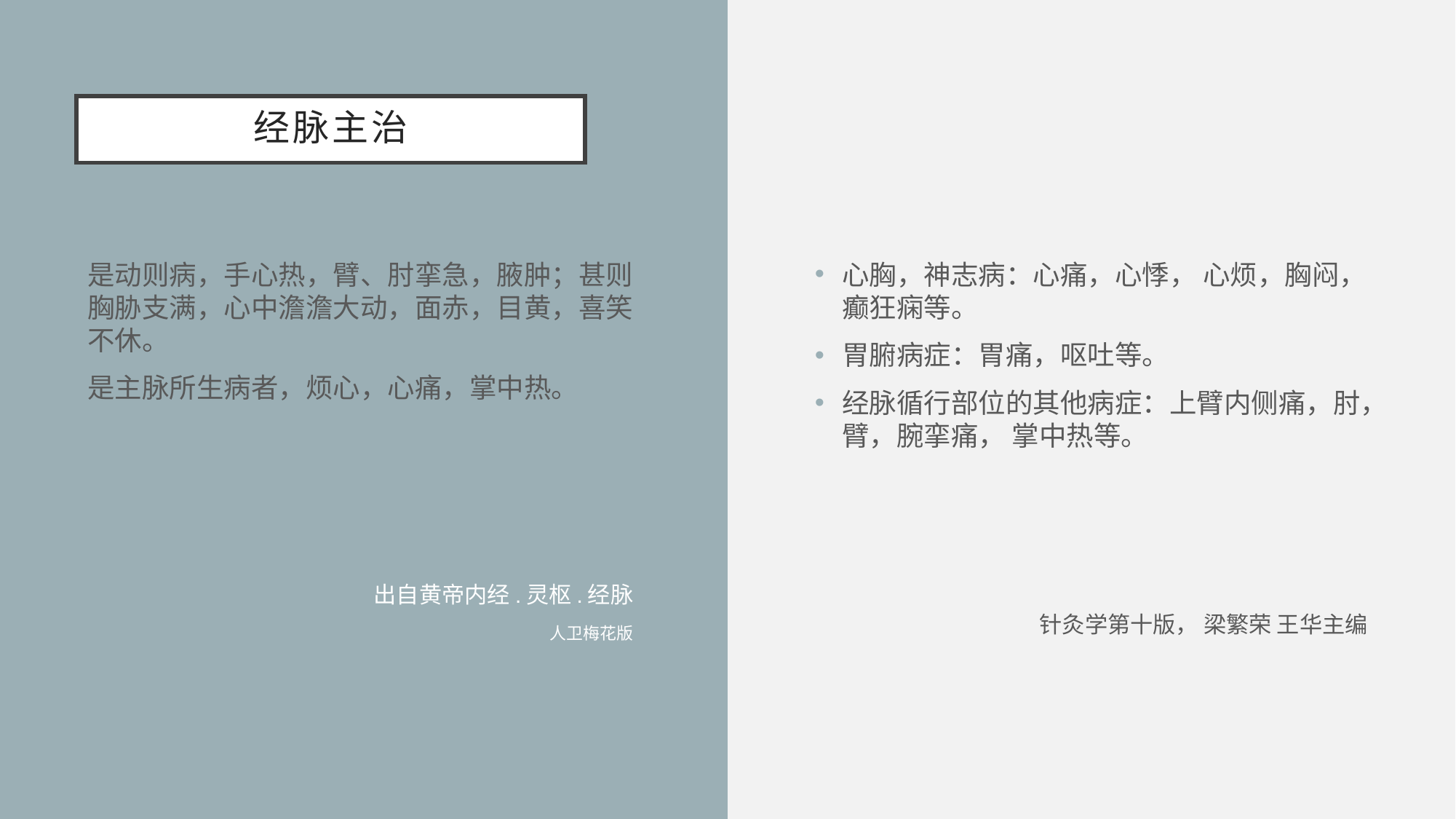

# 经脉主治
是动则病，手心热，臂、肘挛急，腋肿；甚则胸胁支满，心中澹澹大动，面赤，目黄，喜笑不休。
是主脉所生病者，烦心，心痛，掌中热。

出自黄帝内经.灵枢.经脉
人卫梅花版

心胸，神志病：心痛，心悸， 心烦，胸闷，癫狂痫等。
胃腑病症：胃痛，呕吐等。
经脉循行部位的其他病症：上臂内侧痛，肘，臂，腕挛痛， 掌中热等。

针灸学第十版， 梁繁荣 王华主编